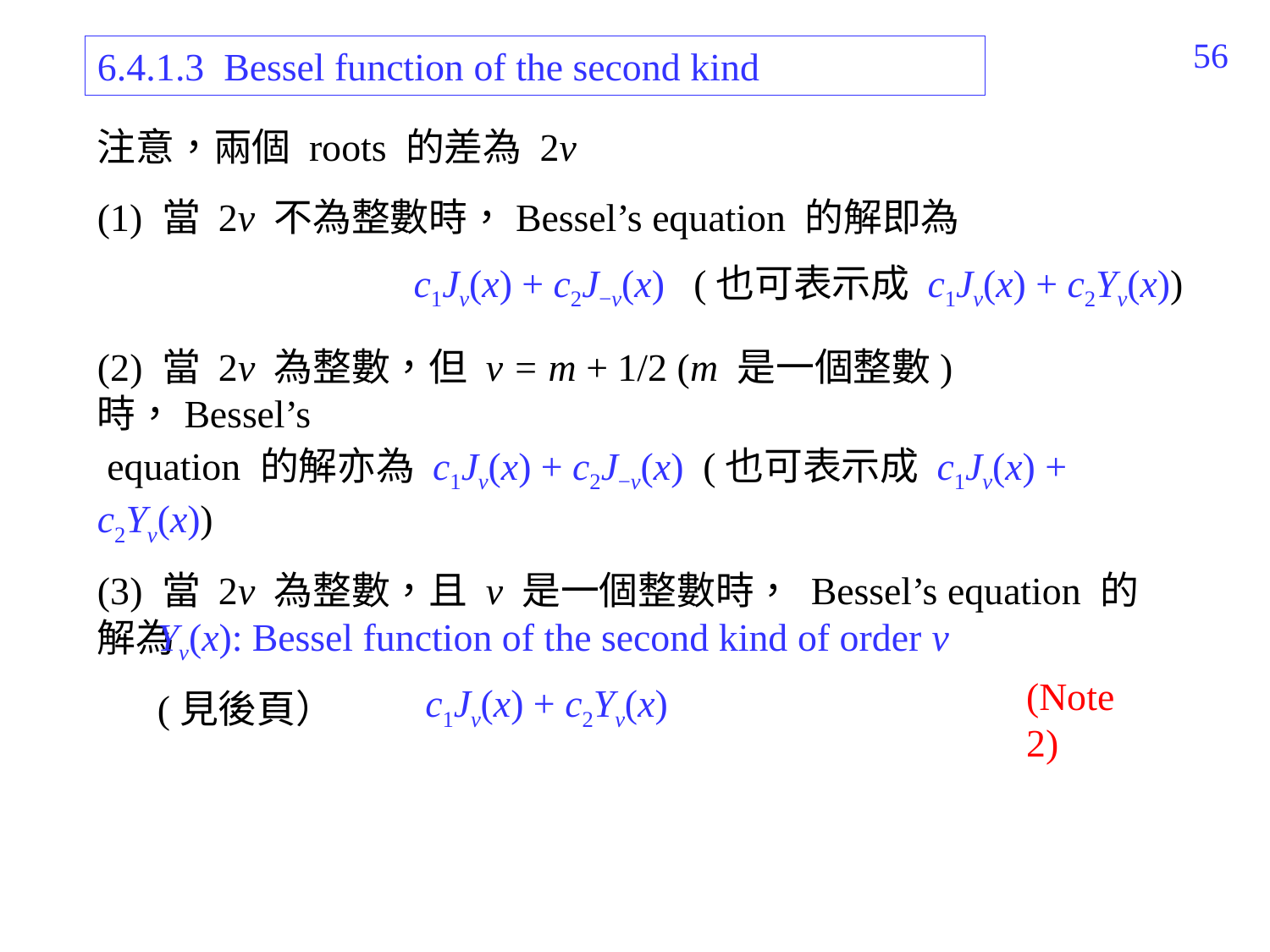

56
6.4.1.3  Bessel function of the second kind
注意，兩個 roots 的差為 2v
(1) 當 2v 不為整數時，Bessel’s equation 的解即為
            　　　　　c1Jv(x) + c2J−v(x)   (也可表示成 c1Jv(x) + c2Yv(x))
(2) 當 2v 為整數，但 v = m + 1/2 (m 是一個整數) 時，Bessel’s
 equation 的解亦為 c1Jv(x) + c2J−v(x)  (也可表示成 c1Jv(x) + c2Yv(x))
(3) 當 2v 為整數，且 v 是一個整數時， Bessel’s equation 的解為
　　　　　　　　 c1Jv(x) + c2Yv(x)
Yv(x): Bessel function of the second kind of order v
(見後頁）
(Note 2)